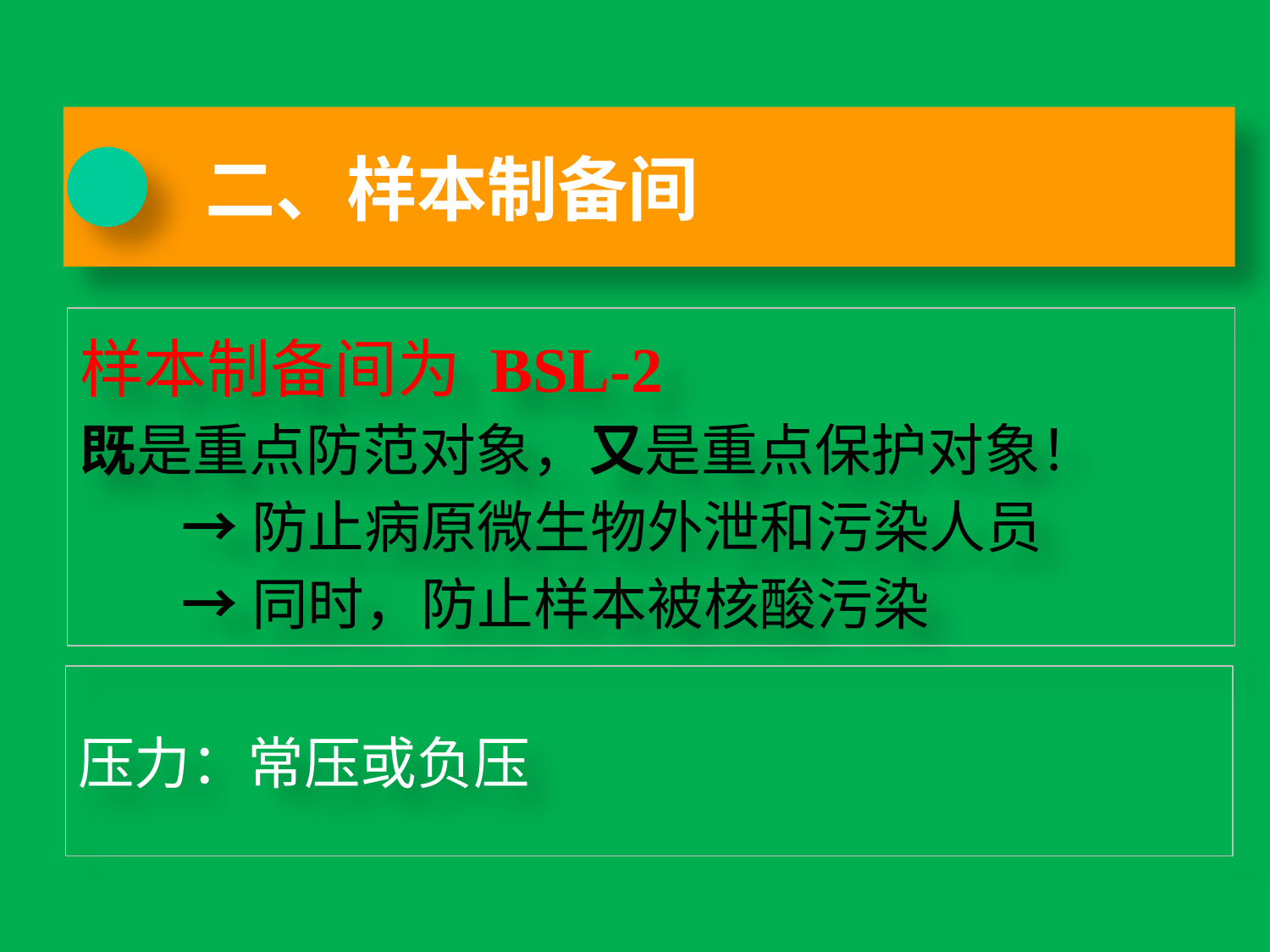

二、样本制备间

样本制备间为 BSL-2
既是重点防范对象，又是重点保护对象！
        →防止病原微生物外泄和污染人员
        →同时，防止样本被核酸污染
压力：常压或负压